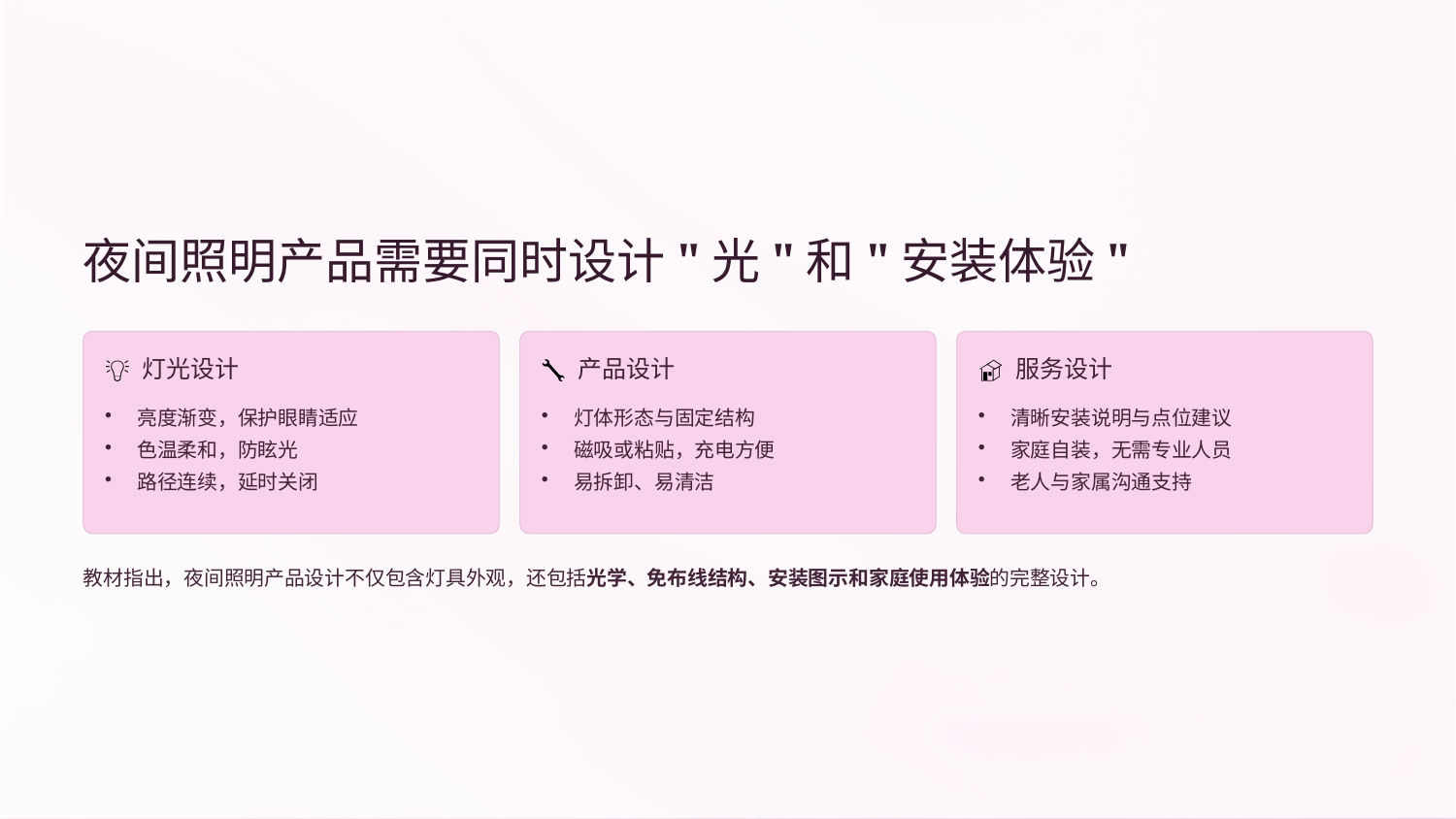

夜间照明产品需要同时设计"光"和"安装体验"

💡 灯光设计
🔧 产品设计
🏠 服务设计
亮度渐变，保护眼睛适应
色温柔和，防眩光
路径连续，延时关闭
灯体形态与固定结构
磁吸或粘贴，充电方便
易拆卸、易清洁
清晰安装说明与点位建议
家庭自装，无需专业人员
老人与家属沟通支持
教材指出，夜间照明产品设计不仅包含灯具外观，还包括光学、免布线结构、安装图示和家庭使用体验的完整设计。